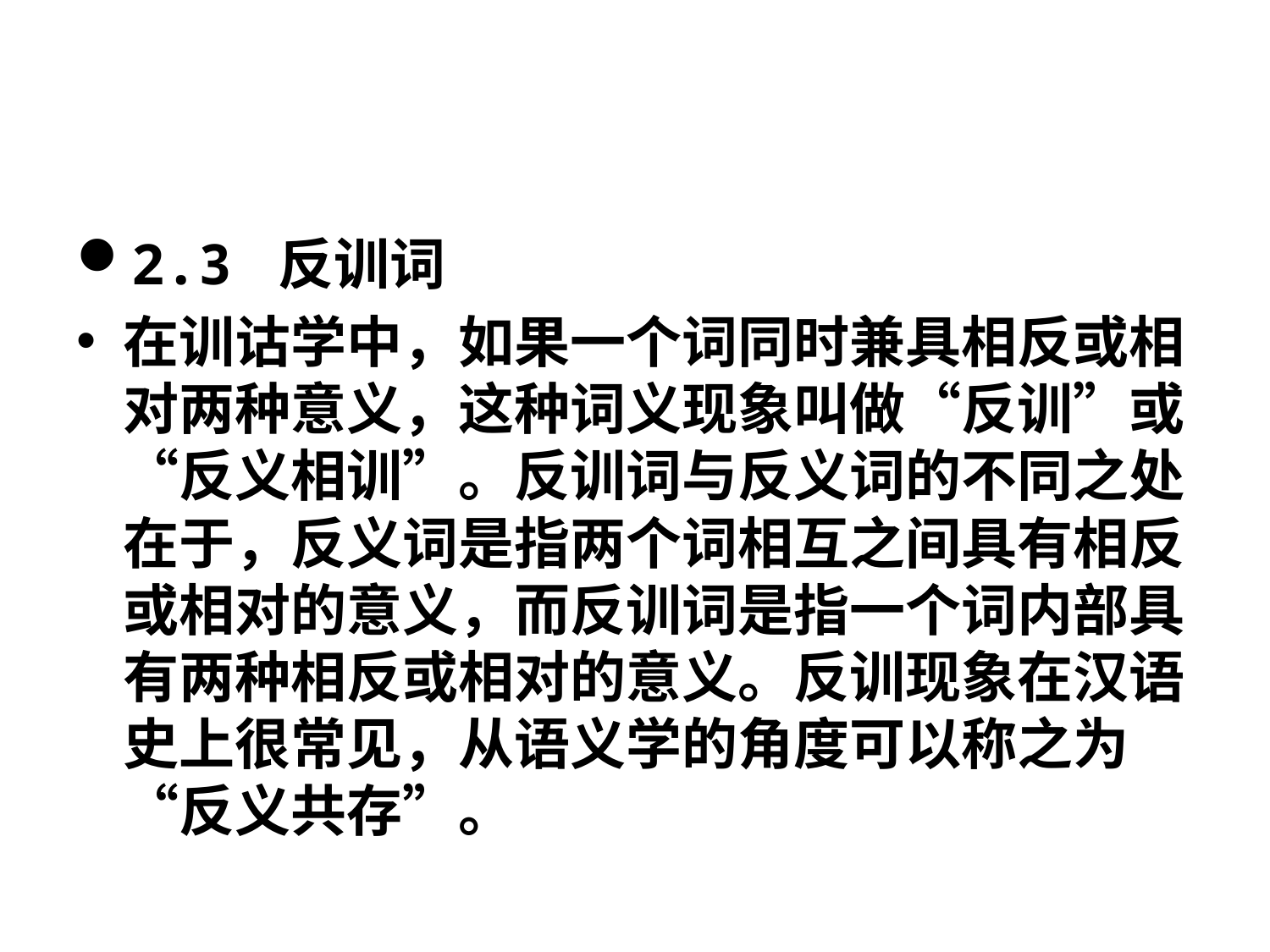

#
2.3 反训词
在训诂学中，如果一个词同时兼具相反或相对两种意义，这种词义现象叫做“反训”或“反义相训”。反训词与反义词的不同之处在于，反义词是指两个词相互之间具有相反或相对的意义，而反训词是指一个词内部具有两种相反或相对的意义。反训现象在汉语史上很常见，从语义学的角度可以称之为“反义共存”。